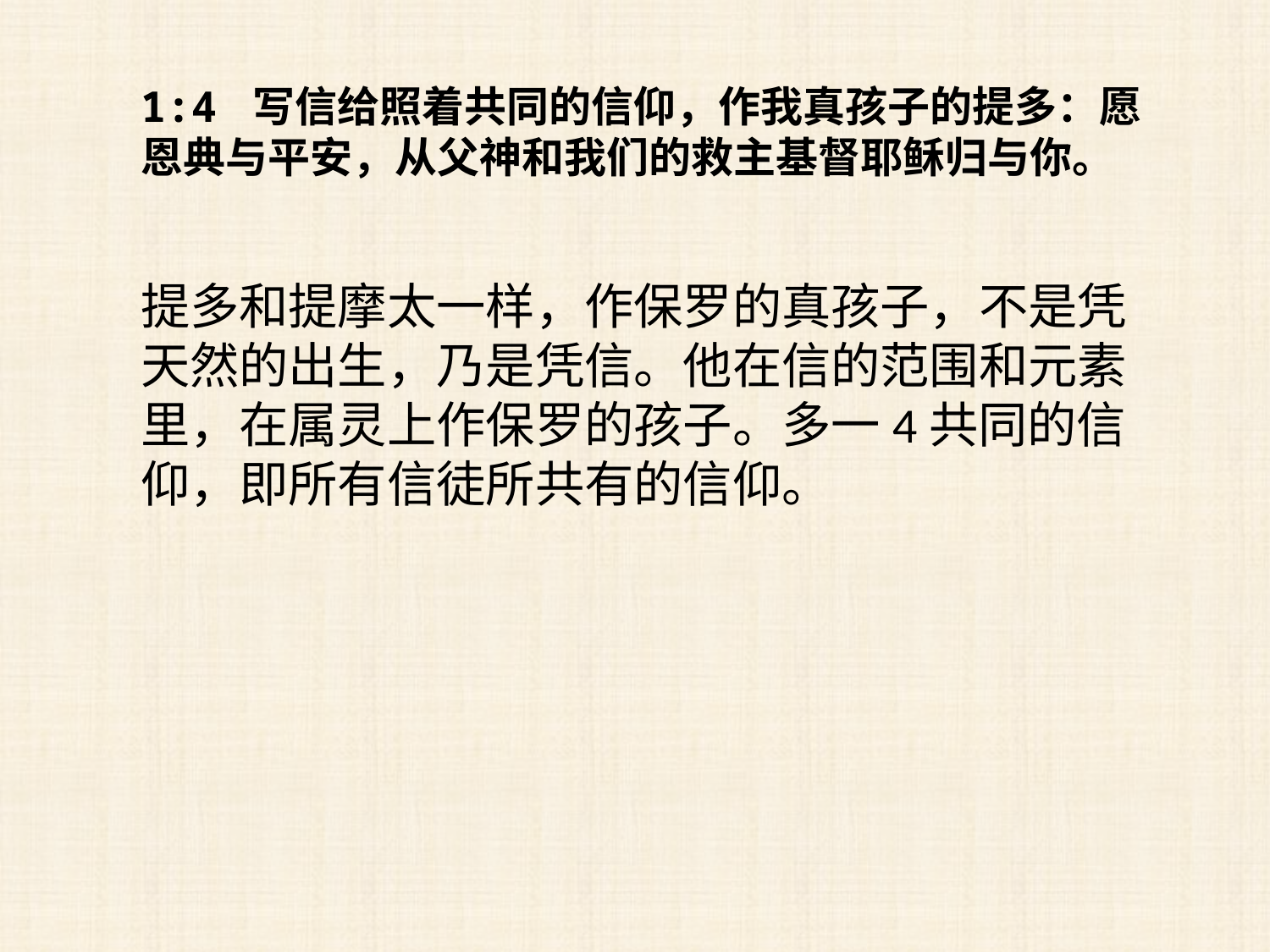

1:4 写信给照着共同的信仰，作我真孩子的提多：愿恩典与平安，从父神和我们的救主基督耶稣归与你。
提多和提摩太一样，作保罗的真孩子，不是凭天然的出生，乃是凭信。他在信的范围和元素里，在属灵上作保罗的孩子。多一4共同的信仰，即所有信徒所共有的信仰。